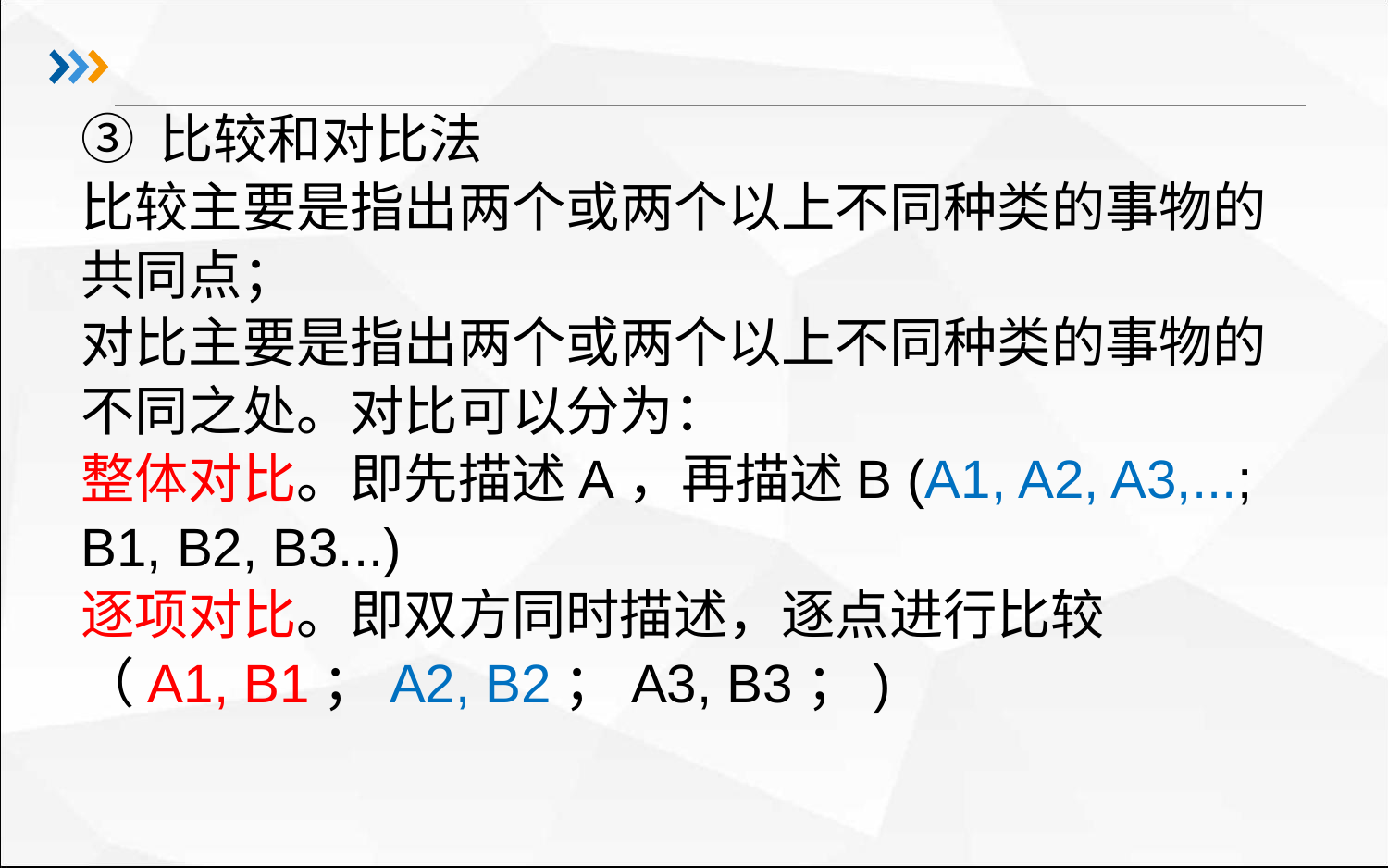

③ 比较和对比法
比较主要是指出两个或两个以上不同种类的事物的共同点；
对比主要是指出两个或两个以上不同种类的事物的不同之处。对比可以分为：
整体对比。即先描述A，再描述B (A1, A2, A3,...; B1, B2, B3...)
逐项对比。即双方同时描述，逐点进行比较
（A1, B1；A2, B2；A3, B3；)